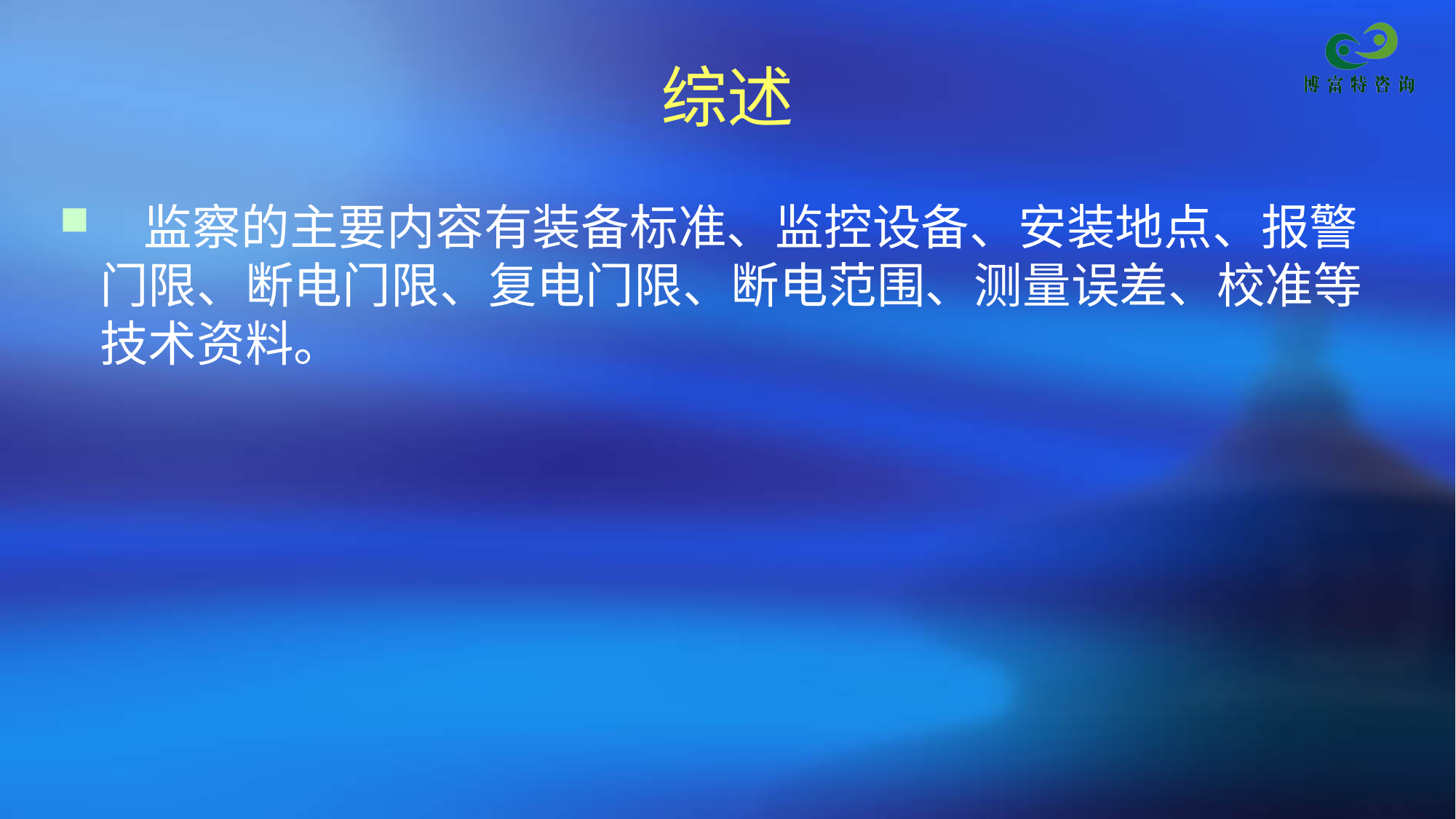

# 综述
   监察的主要内容有装备标准、监控设备、安装地点、报警门限、断电门限、复电门限、断电范围、测量误差、校准等技术资料。